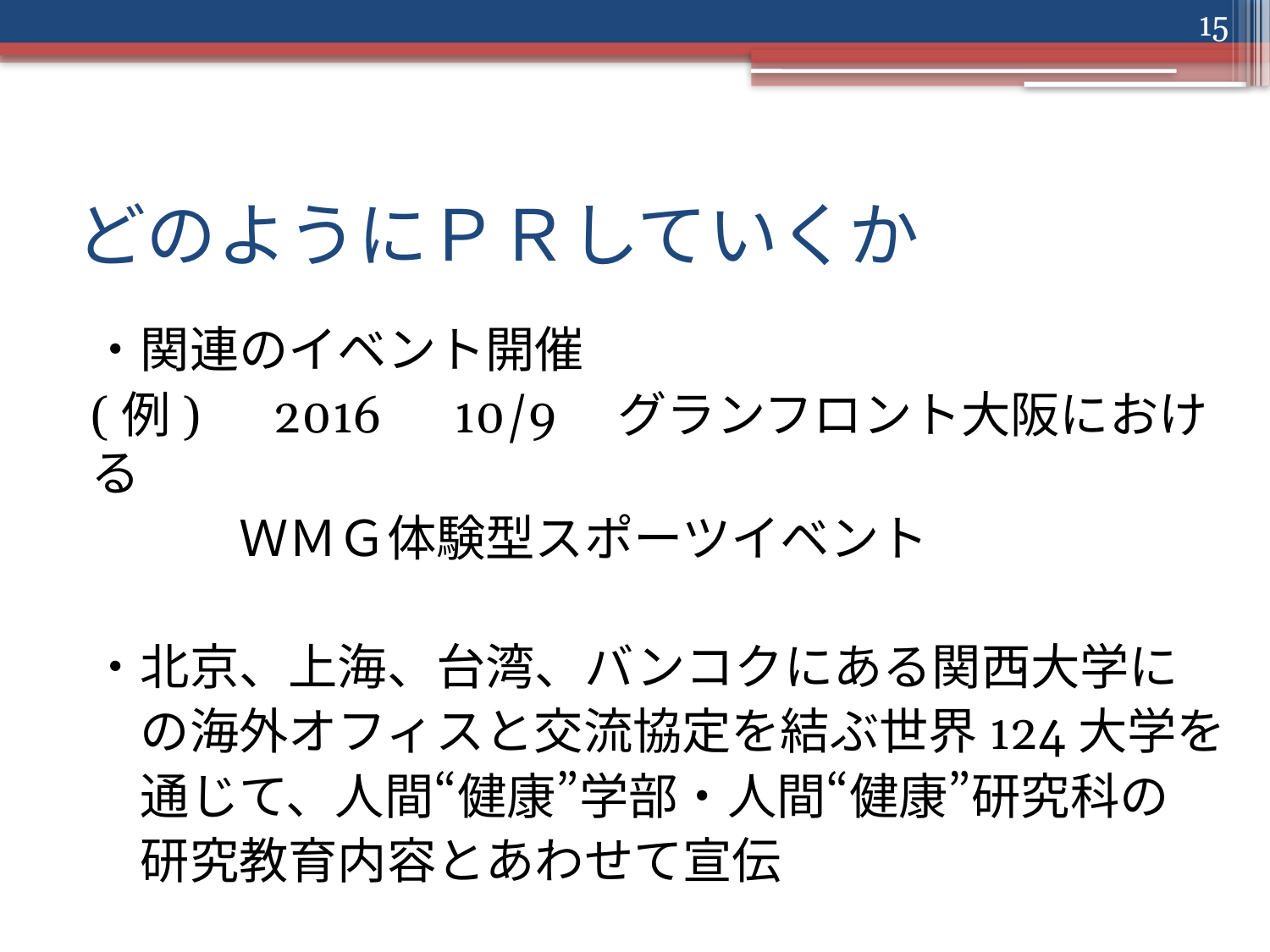

15
# どのようにＰＲしていくか
・関連のイベント開催
(例)　2016　10/9　グランフロント大阪における
　　　ＷＭＧ体験型スポーツイベント

・北京、上海、台湾、バンコクにある関西大学に
　の海外オフィスと交流協定を結ぶ世界124大学を
　通じて、人間“健康”学部・人間“健康”研究科の
　研究教育内容とあわせて宣伝